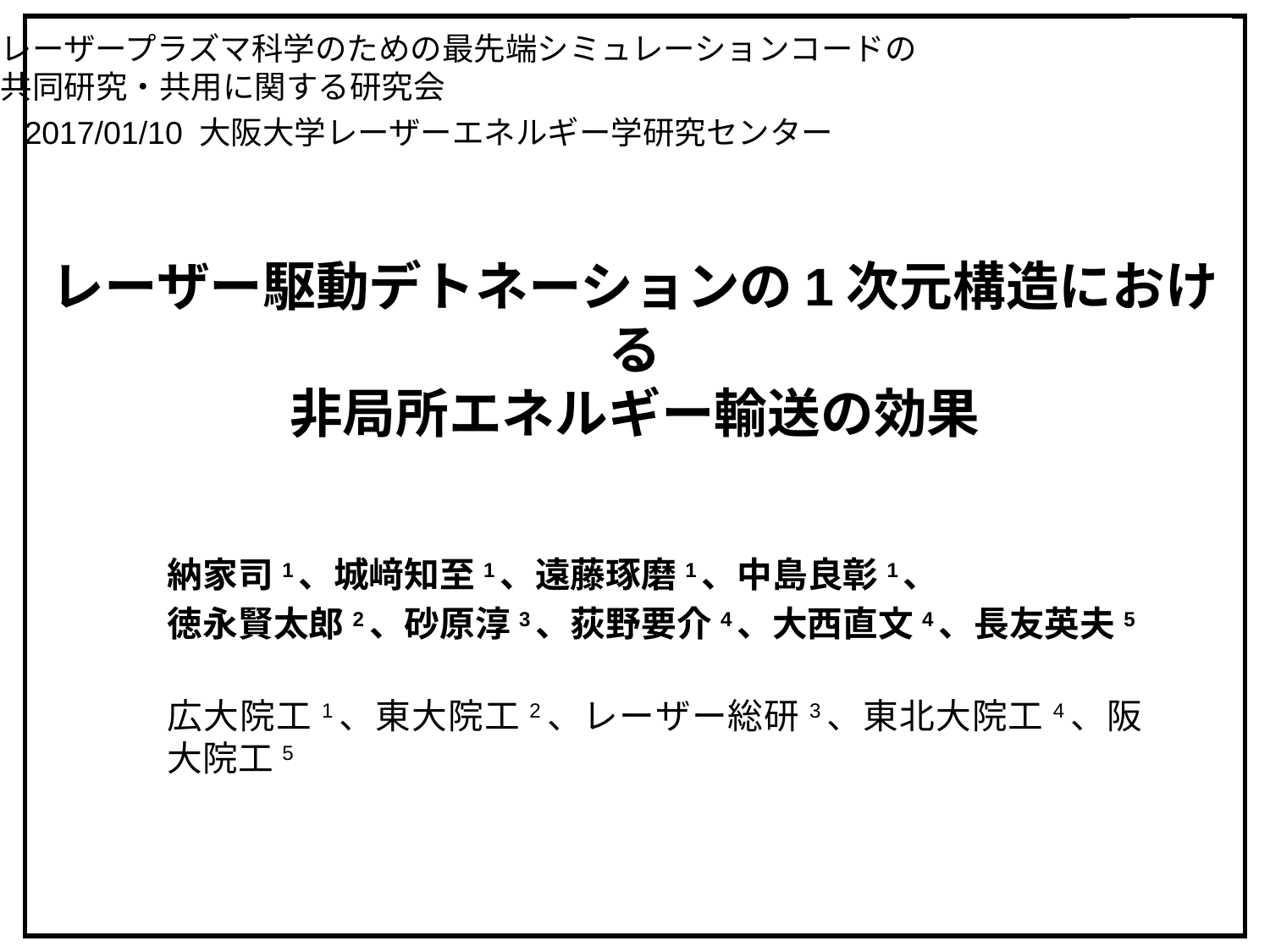

1

レーザープラズマ科学のための最先端シミュレーションコードの
共同研究・共用に関する研究会
2E16
2017/01/10 大阪大学レーザーエネルギー学研究センター
# レーザー駆動デトネーションの1次元構造における 非局所エネルギー輸送の効果
納家司1、城﨑知至1、遠藤琢磨1、中島良彰1、
徳永賢太郎2、砂原淳3、荻野要介4、大西直文4、長友英夫5

広大院工1、東大院工2、レーザー総研3、東北大院工4、阪大院工5